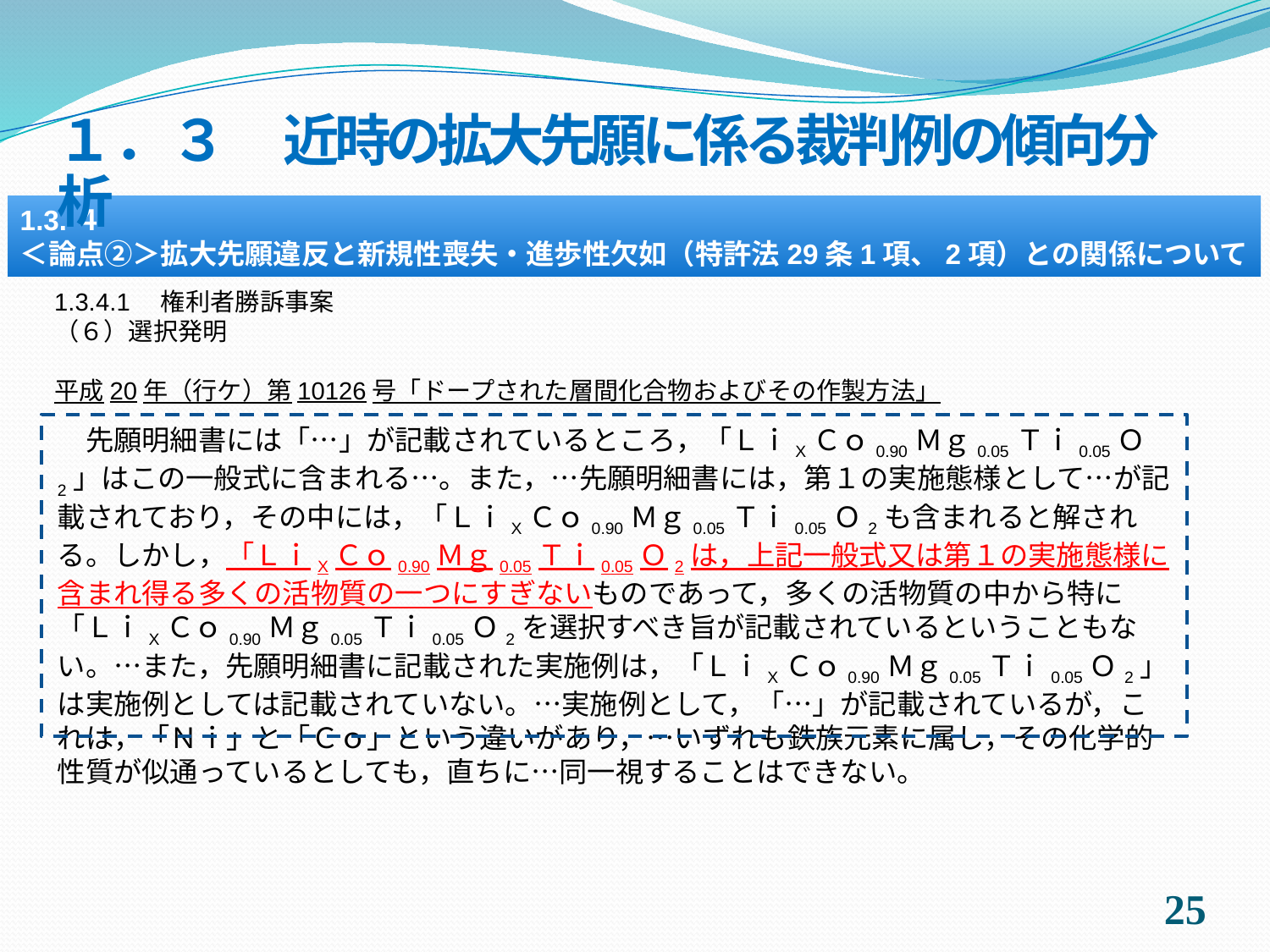

１．３　近時の拡大先願に係る裁判例の傾向分析
1.3.４
＜論点②＞拡大先願違反と新規性喪失・進歩性欠如（特許法29条1項、2項）との関係について
1.3.4.1　権利者勝訴事案
（６）選択発明

平成20年（行ケ）第10126号「ドープされた層間化合物およびその作製方法」

　先願明細書には「…」が記載されているところ，「ＬｉXＣｏ0.90Ｍｇ0.05Ｔｉ0.05Ｏ2」はこの一般式に含まれる…。また，…先願明細書には，第１の実施態様として…が記載されており，その中には，「ＬｉXＣｏ0.90Ｍｇ0.05Ｔｉ0.05Ｏ2も含まれると解される。しかし，「ＬｉXＣｏ0.90Ｍｇ0.05Ｔｉ0.05Ｏ2は，上記一般式又は第１の実施態様に含まれ得る多くの活物質の一つにすぎないものであって，多くの活物質の中から特に「ＬｉXＣｏ0.90Ｍｇ0.05Ｔｉ0.05Ｏ2を選択すべき旨が記載されているということもない。…また，先願明細書に記載された実施例は，「ＬｉXＣｏ0.90Ｍｇ0.05Ｔｉ0.05Ｏ2」は実施例としては記載されていない。…実施例として，「…」が記載されているが，これは，「Ｎｉ」と「Ｃｏ」という違いがあり，…いずれも鉄族元素に属し，その化学的性質が似通っているとしても，直ちに…同一視することはできない。
25